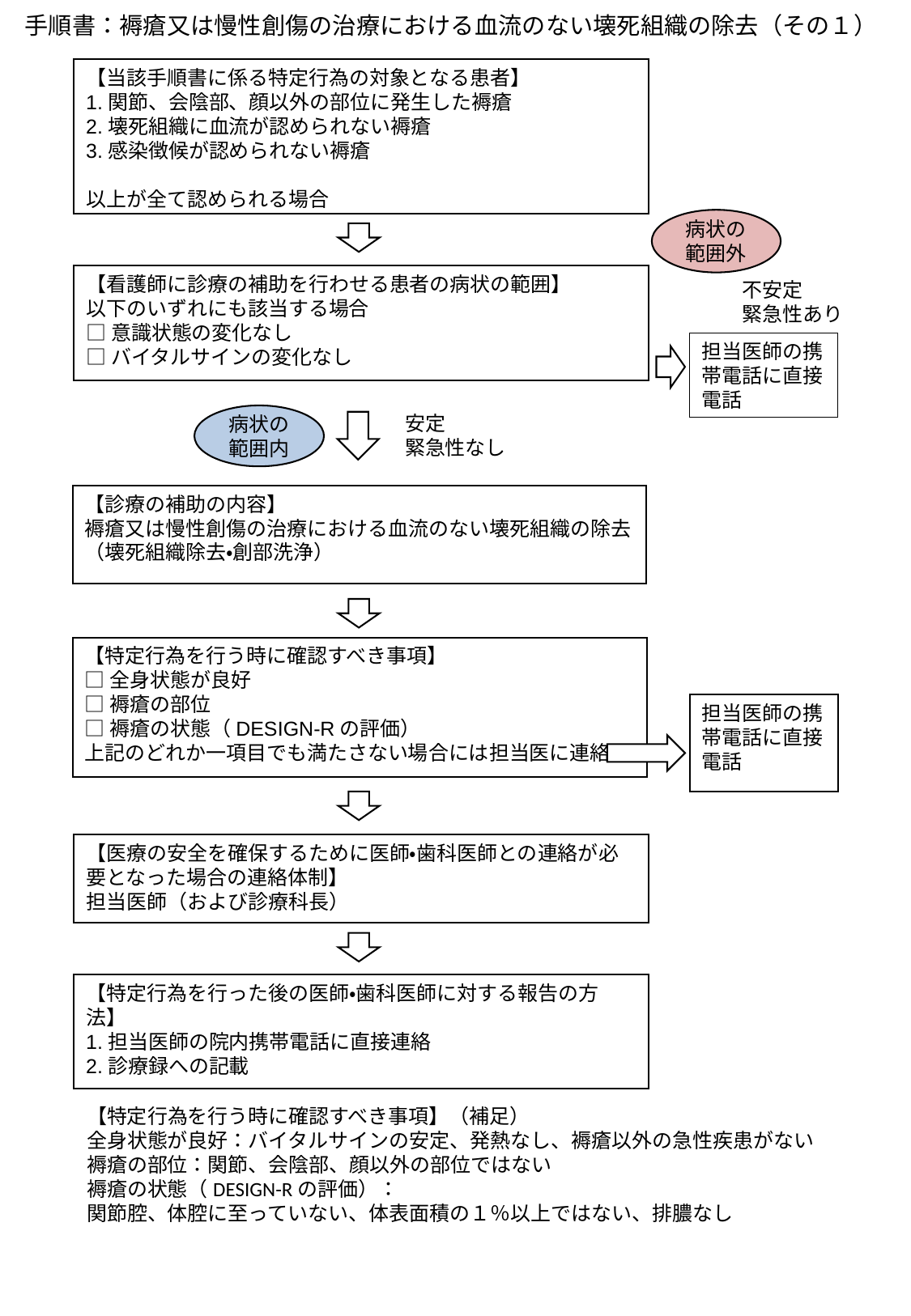

手順書：褥瘡又は慢性創傷の治療における血流のない壊死組織の除去（その１）
【当該手順書に係る特定行為の対象となる患者】
1.関節、会陰部、顔以外の部位に発生した褥瘡
2.壊死組織に血流が認められない褥瘡
3.感染徴候が認められない褥瘡

以上が全て認められる場合
病状の
範囲外

【看護師に診療の補助を行わせる患者の病状の範囲】
以下のいずれにも該当する場合
□意識状態の変化なし
□バイタルサインの変化なし

不安定
緊急性あり
担当医師の携帯電話に直接電話

安定
緊急性なし
病状の
範囲内

【診療の補助の内容】
褥瘡又は慢性創傷の治療における血流のない壊死組織の除去（壊死組織除去・創部洗浄）

【特定行為を行う時に確認すべき事項】
□全身状態が良好
□褥瘡の部位
□褥瘡の状態（DESIGN-Rの評価）
上記のどれか一項目でも満たさない場合には担当医に連絡
担当医師の携帯電話に直接電話

【医療の安全を確保するために医師・歯科医師との連絡が必要となった場合の連絡体制】
担当医師（および診療科長）

【特定行為を行った後の医師・歯科医師に対する報告の方法】
1.担当医師の院内携帯電話に直接連絡
2.診療録への記載
【特定行為を行う時に確認すべき事項】（補足）
全身状態が良好：バイタルサインの安定、発熱なし、褥瘡以外の急性疾患がない
褥瘡の部位：関節、会陰部、顔以外の部位ではない
褥瘡の状態（DESIGN-Rの評価）：
関節腔、体腔に至っていない、体表面積の１％以上ではない、排膿なし